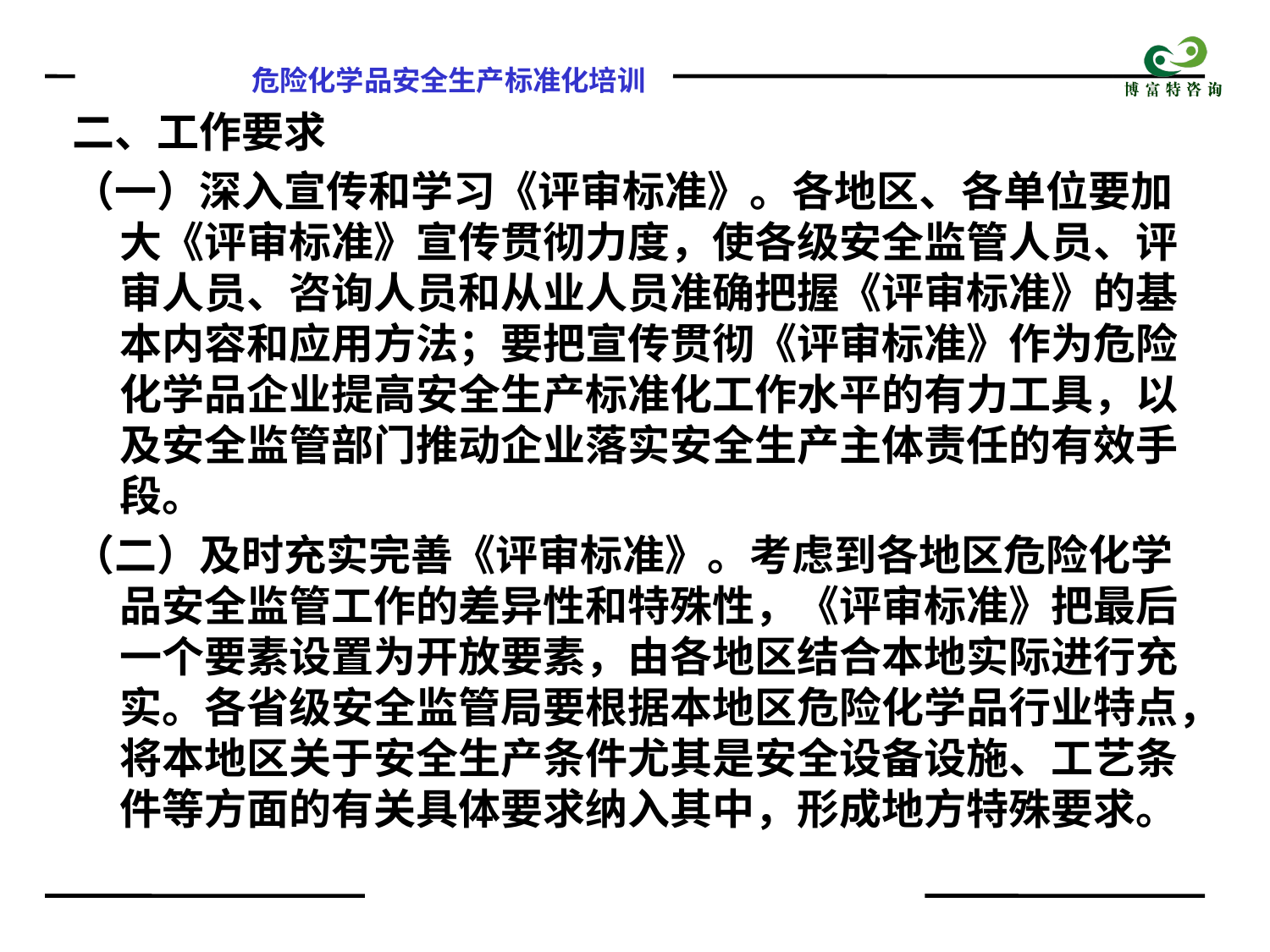

二、工作要求
（一）深入宣传和学习《评审标准》。各地区、各单位要加大《评审标准》宣传贯彻力度，使各级安全监管人员、评审人员、咨询人员和从业人员准确把握《评审标准》的基本内容和应用方法；要把宣传贯彻《评审标准》作为危险化学品企业提高安全生产标准化工作水平的有力工具，以及安全监管部门推动企业落实安全生产主体责任的有效手段。
（二）及时充实完善《评审标准》。考虑到各地区危险化学品安全监管工作的差异性和特殊性，《评审标准》把最后一个要素设置为开放要素，由各地区结合本地实际进行充实。各省级安全监管局要根据本地区危险化学品行业特点，将本地区关于安全生产条件尤其是安全设备设施、工艺条件等方面的有关具体要求纳入其中，形成地方特殊要求。